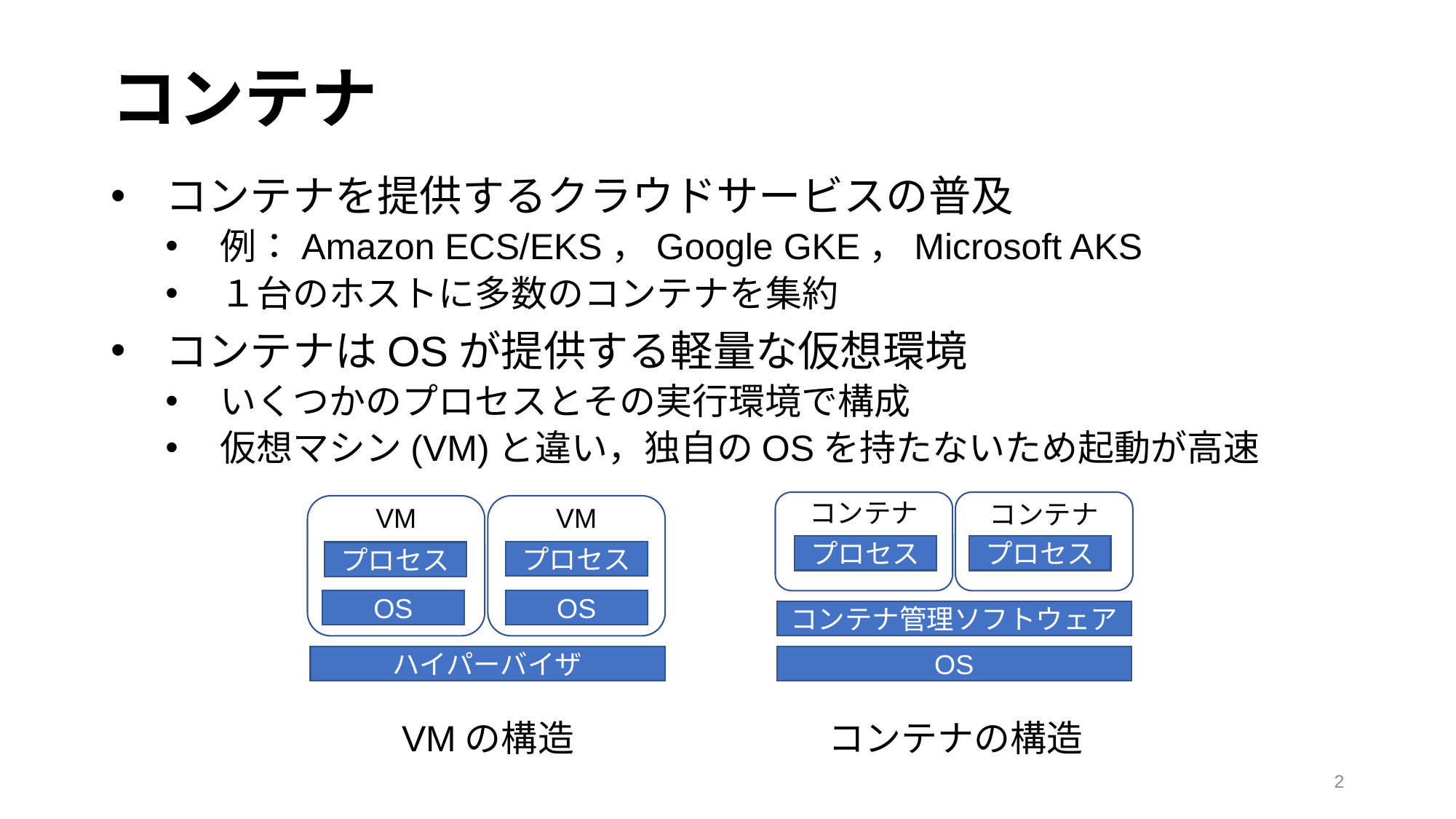

# コンテナ
コンテナを提供するクラウドサービスの普及
例：Amazon ECS/EKS，Google GKE，Microsoft AKS
１台のホストに多数のコンテナを集約
コンテナはOSが提供する軽量な仮想環境
いくつかのプロセスとその実行環境で構成
仮想マシン(VM)と違い，独自のOSを持たないため起動が高速
コンテナ

コンテナ

VM

VM
プロセス
プロセス
プロセス
プロセス
OS
OS
コンテナ管理ソフトウェア
ハイパーバイザ
OS
VMの構造
コンテナの構造
2